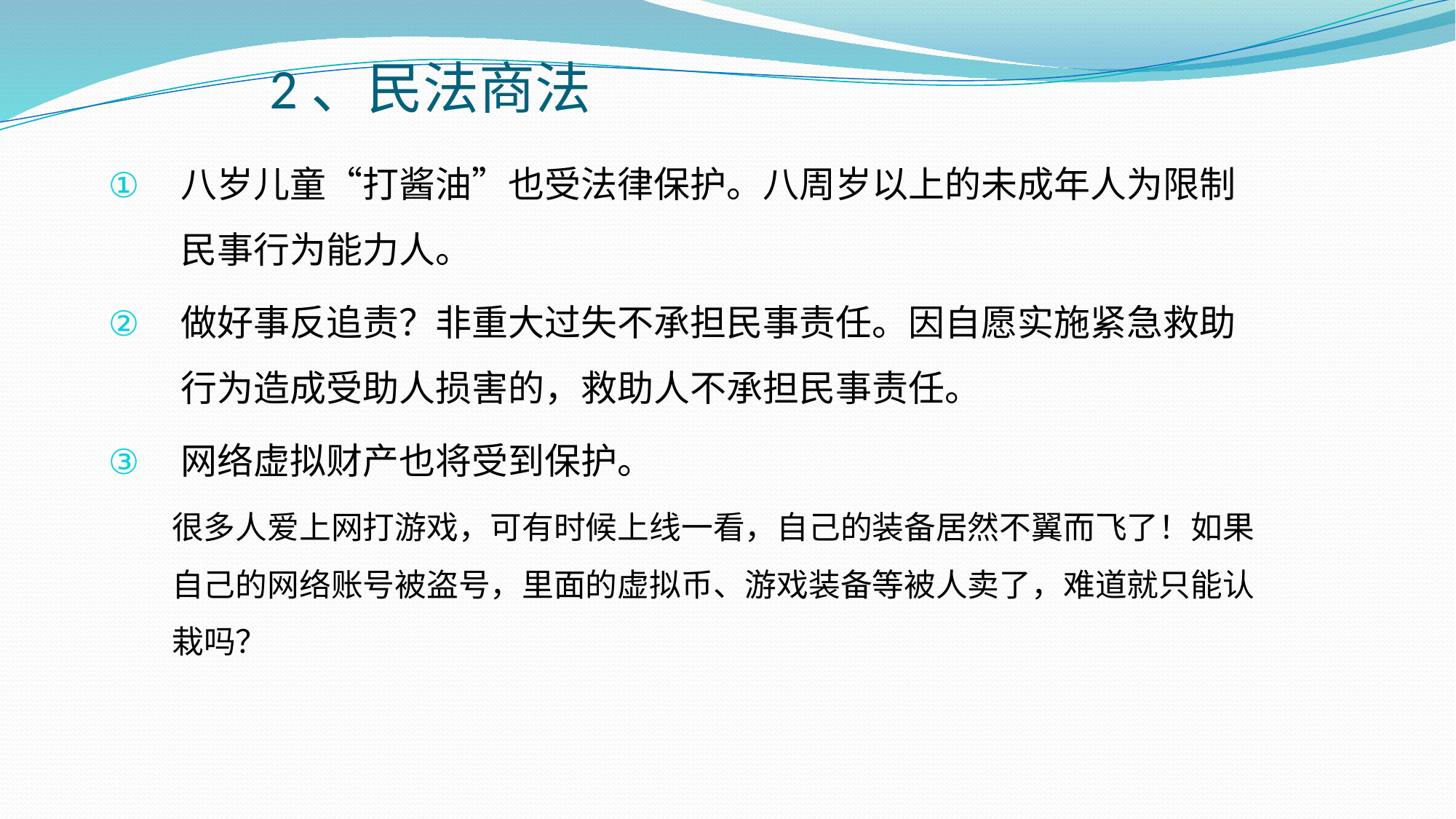

# 2、民法商法
八岁儿童“打酱油”也受法律保护。八周岁以上的未成年人为限制民事行为能力人。
做好事反追责？非重大过失不承担民事责任。因自愿实施紧急救助行为造成受助人损害的，救助人不承担民事责任。
网络虚拟财产也将受到保护。
很多人爱上网打游戏，可有时候上线一看，自己的装备居然不翼而飞了！如果自己的网络账号被盗号，里面的虚拟币、游戏装备等被人卖了，难道就只能认栽吗？